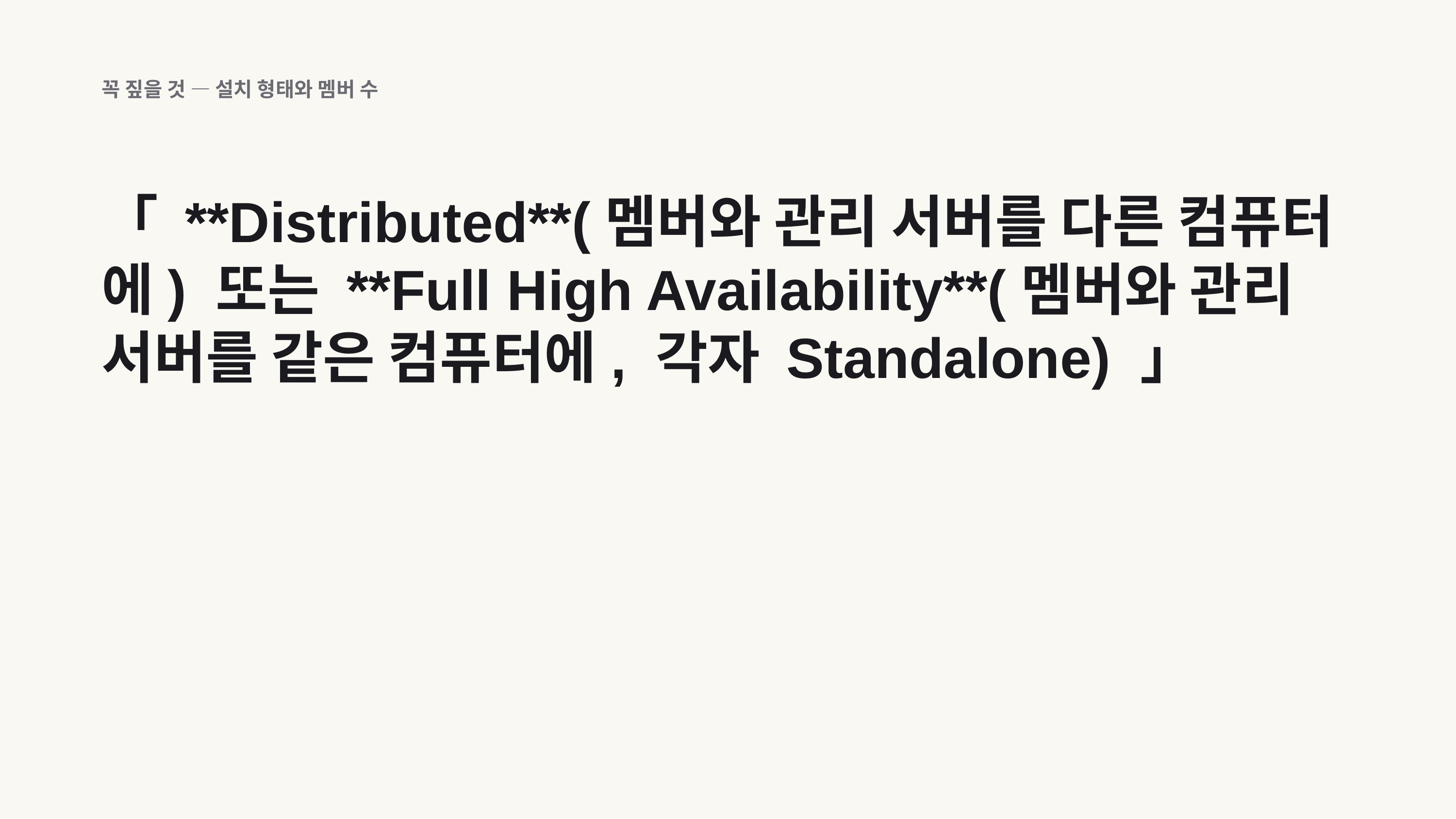

꼭 짚을 것 — 설치 형태와 멤버 수
「 **Distributed**(멤버와 관리 서버를 다른 컴퓨터에) 또는 **Full High Availability**(멤버와 관리 서버를 같은 컴퓨터에, 각자 Standalone) 」